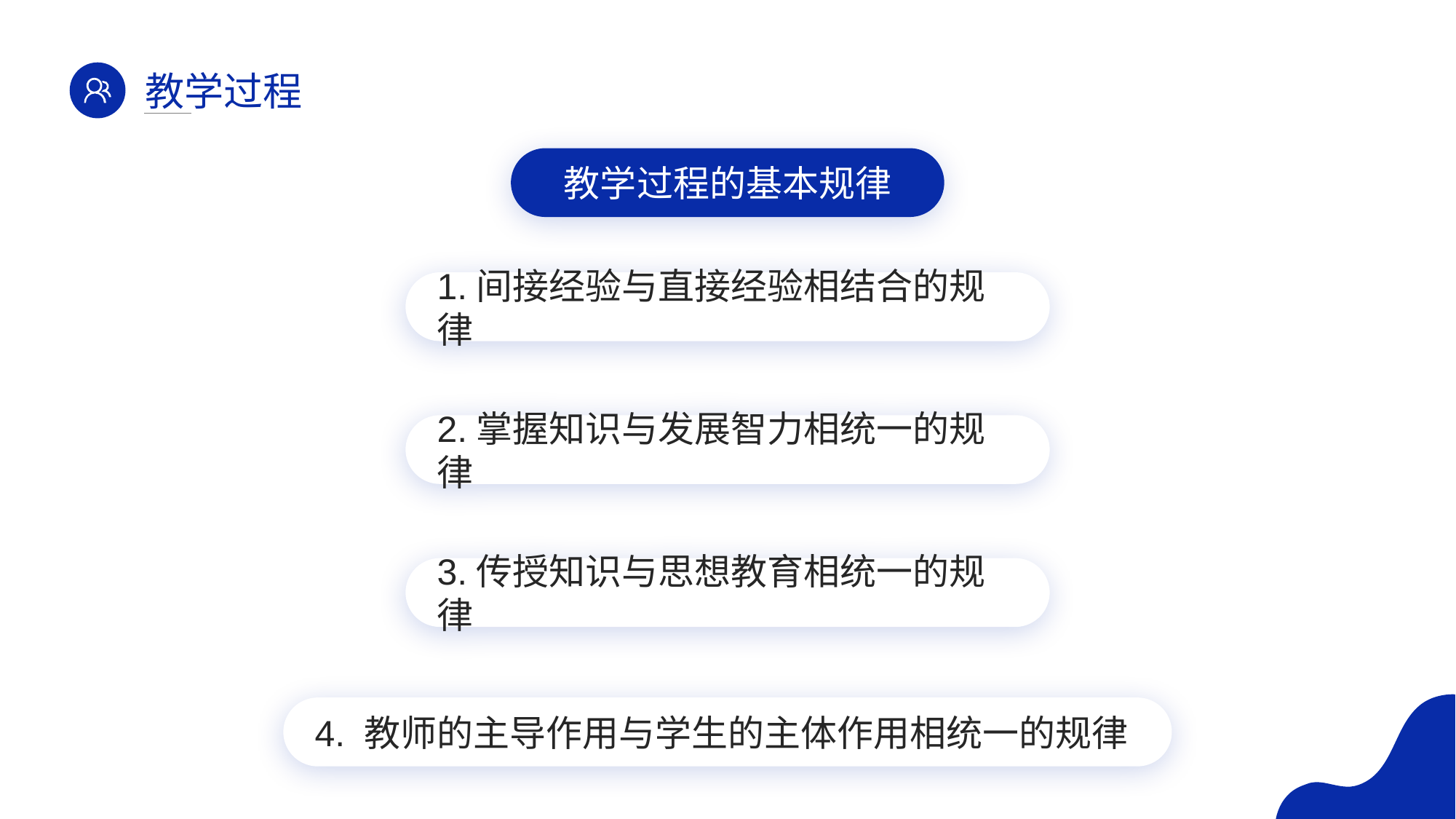

教学过程
教学过程的基本规律
1.间接经验与直接经验相结合的规律
2.掌握知识与发展智力相统一的规律
3.传授知识与思想教育相统一的规律
4. 教师的主导作用与学生的主体作用相统一的规律